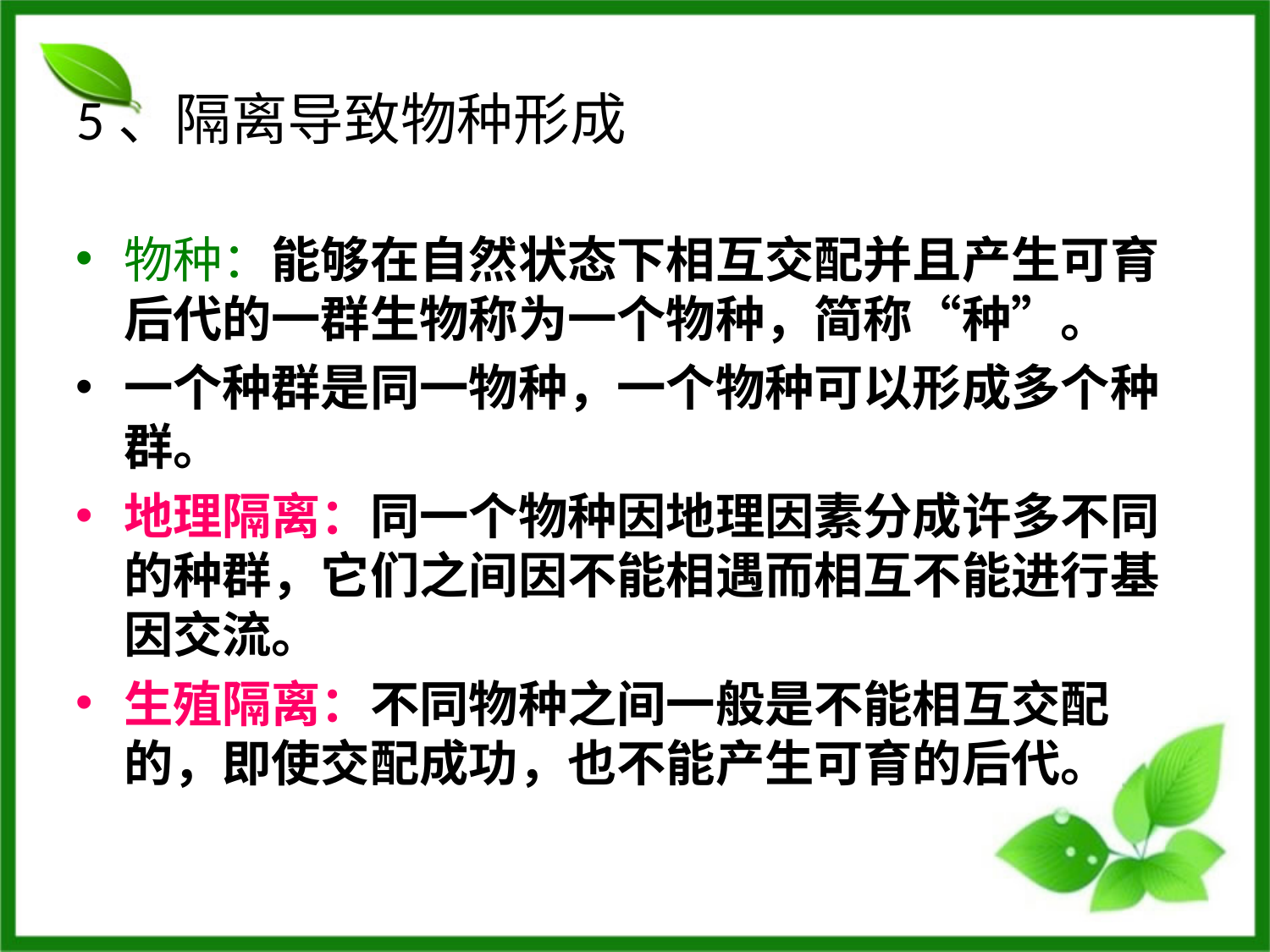

# 5、隔离导致物种形成
物种：能够在自然状态下相互交配并且产生可育后代的一群生物称为一个物种，简称“种”。
一个种群是同一物种，一个物种可以形成多个种群。
地理隔离：同一个物种因地理因素分成许多不同的种群，它们之间因不能相遇而相互不能进行基因交流。
生殖隔离：不同物种之间一般是不能相互交配的，即使交配成功，也不能产生可育的后代。